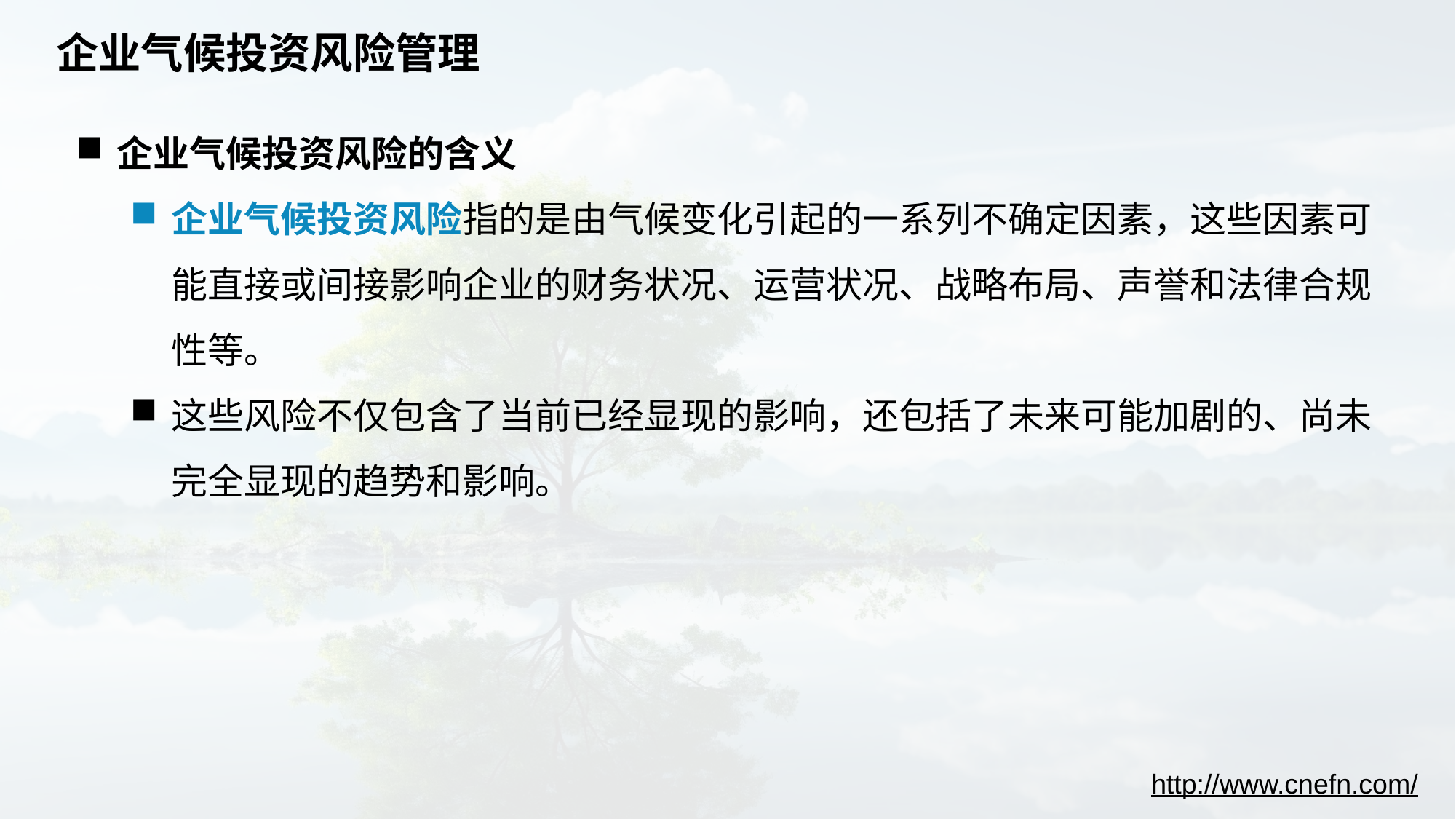

# 企业气候投资风险管理
企业气候投资风险的含义
企业气候投资风险指的是由气候变化引起的一系列不确定因素，这些因素可能直接或间接影响企业的财务状况、运营状况、战略布局、声誉和法律合规性等。
这些风险不仅包含了当前已经显现的影响，还包括了未来可能加剧的、尚未完全显现的趋势和影响。